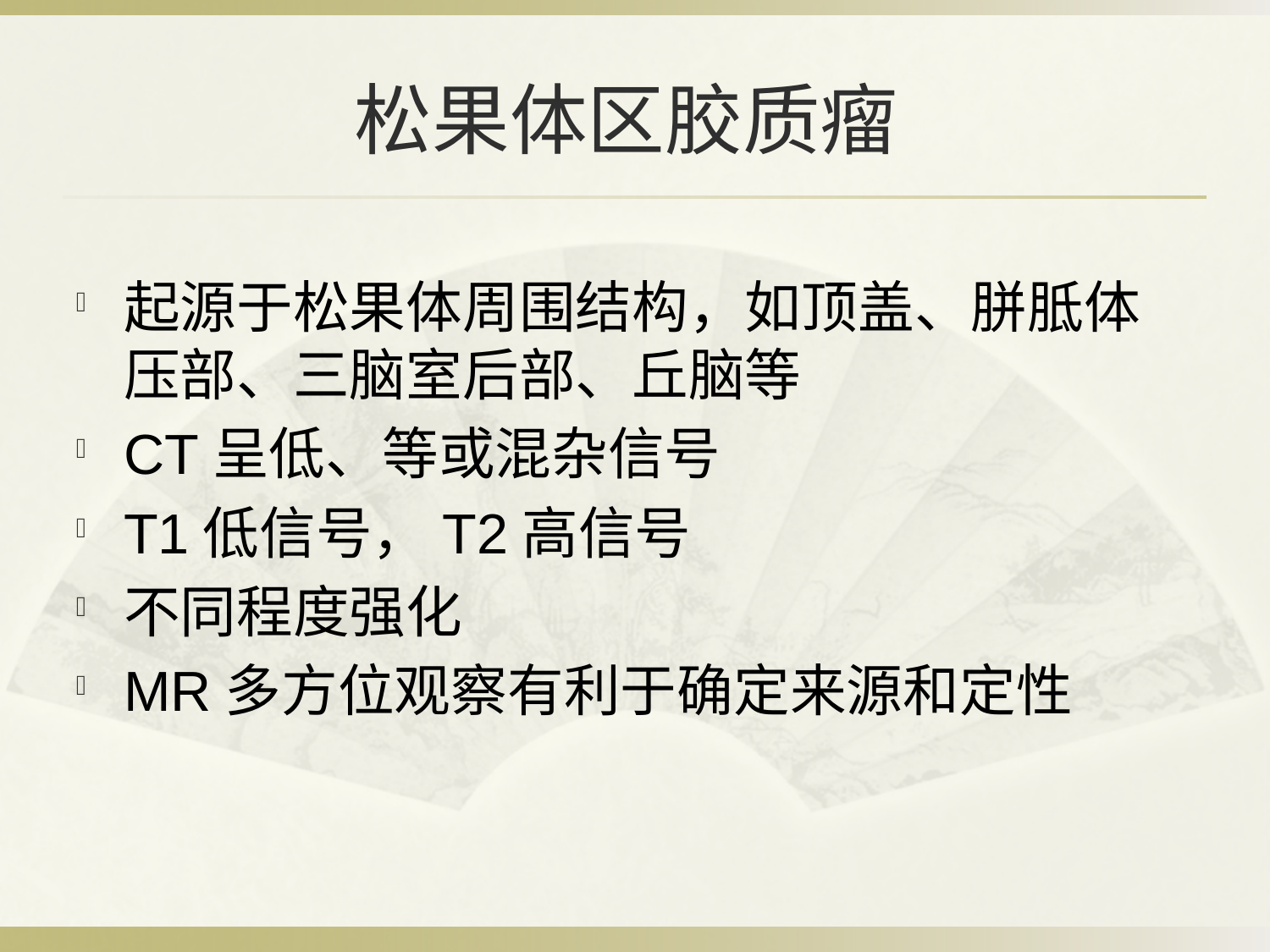

# 松果体区胶质瘤
起源于松果体周围结构，如顶盖、胼胝体压部、三脑室后部、丘脑等
CT呈低、等或混杂信号
T1低信号，T2高信号
不同程度强化
MR多方位观察有利于确定来源和定性